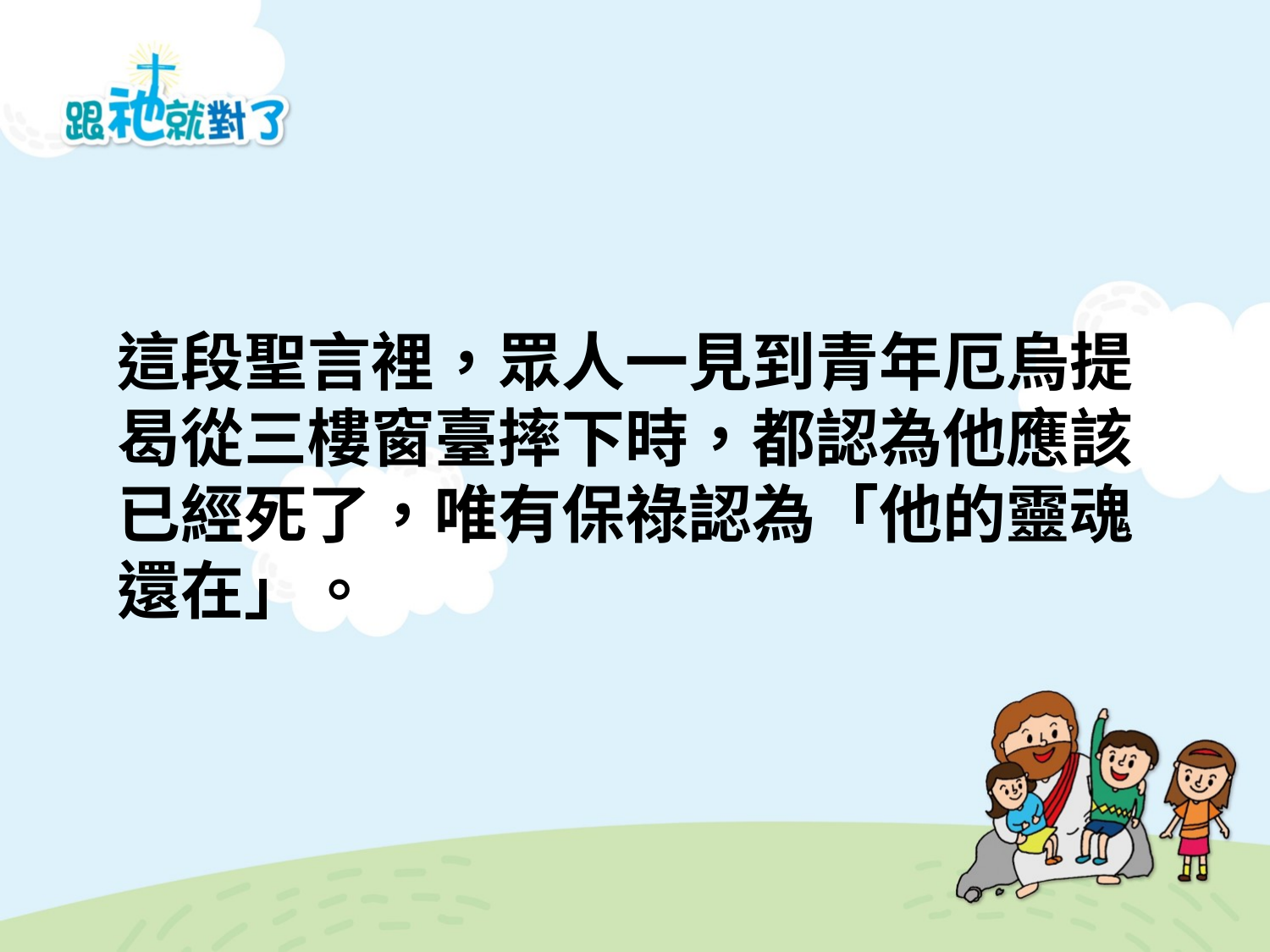

這段聖言裡，眾人一見到青年厄烏提曷從三樓窗臺摔下時，都認為他應該已經死了，唯有保祿認為「他的靈魂還在」。